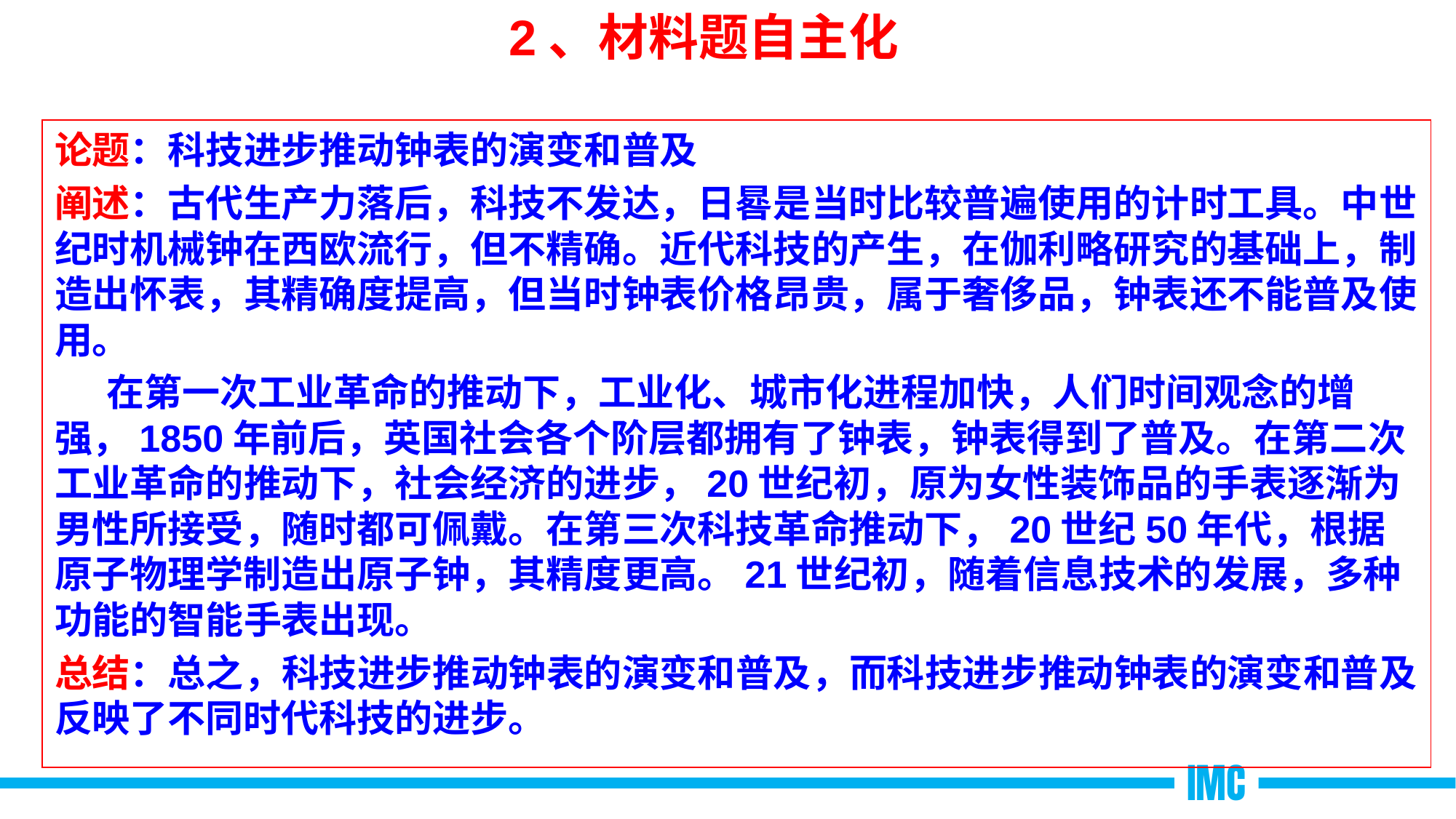

2、材料题自主化
论题：科技进步推动钟表的演变和普及
阐述：古代生产力落后，科技不发达，日晷是当时比较普遍使用的计时工具。中世纪时机械钟在西欧流行，但不精确。近代科技的产生，在伽利略研究的基础上，制造出怀表，其精确度提高，但当时钟表价格昂贵，属于奢侈品，钟表还不能普及使用。
     在第一次工业革命的推动下，工业化、城市化进程加快，人们时间观念的增强，1850年前后，英国社会各个阶层都拥有了钟表，钟表得到了普及。在第二次工业革命的推动下，社会经济的进步，20世纪初，原为女性装饰品的手表逐渐为男性所接受，随时都可佩戴。在第三次科技革命推动下，20世纪50年代，根据原子物理学制造出原子钟，其精度更高。21世纪初，随着信息技术的发展，多种功能的智能手表出现。
总结：总之，科技进步推动钟表的演变和普及，而科技进步推动钟表的演变和普及反映了不同时代科技的进步。